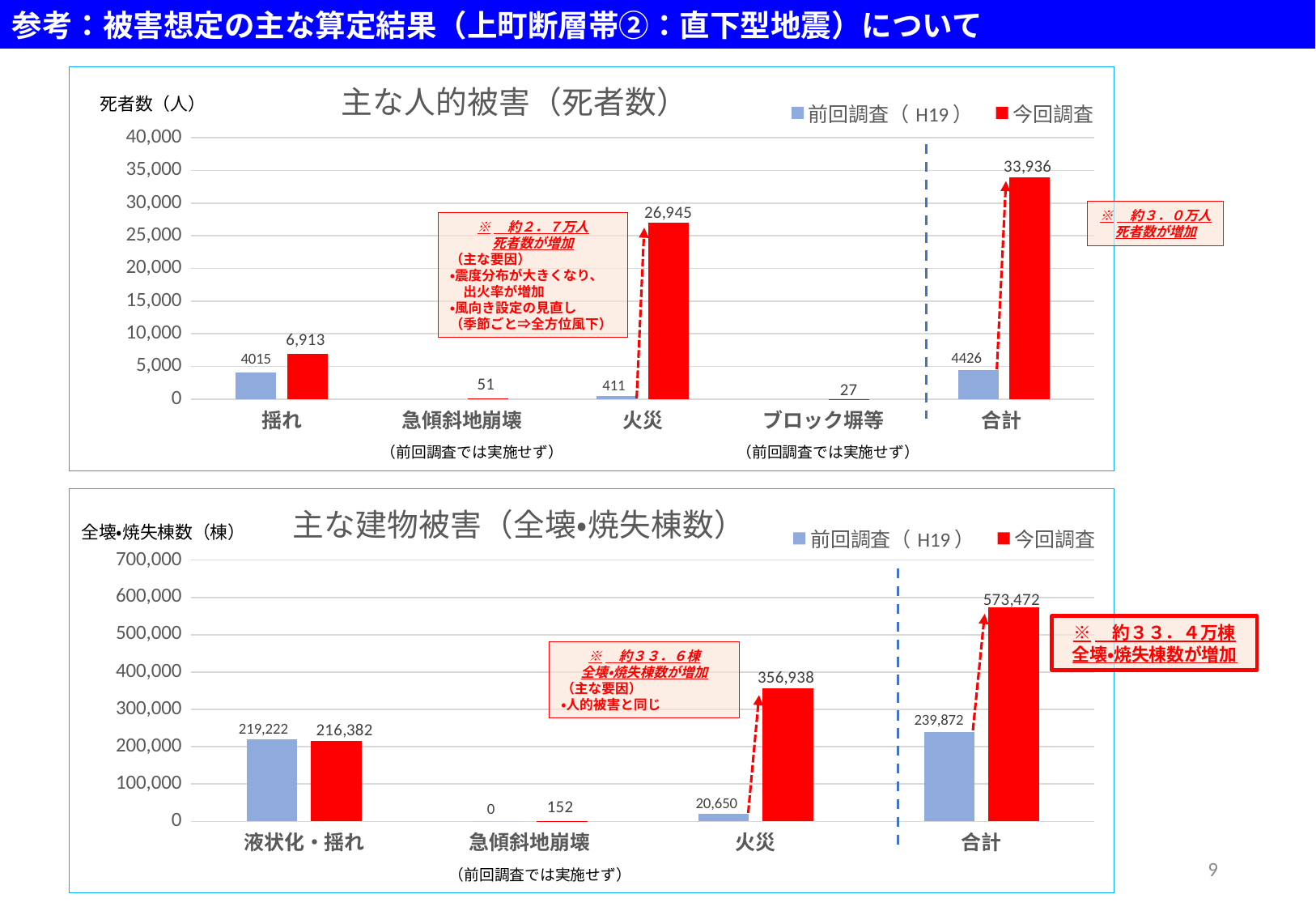

参考：被害想定の主な算定結果（上町断層帯②：直下型地震）について

### Chart: 主な人的被害（死者数）

| Category | 前回調査（H19） | 今回調査 |
|---|---|---|
| 揺れ | 4015.0 | 6913.0 |
| 急傾斜地崩壊 | None | 51.0 |
| 火災 | 411.0 | 26945.0 |
| ブロック塀等 | None | 27.0 |
| 合計  | 4426.0 | 33936.0 |
死者数（人）
※　約３．０万人
死者数が増加
※　約２．７万人
死者数が増加
（主な要因）
・震度分布が大きくなり、
　出火率が増加
・風向き設定の見直し
（季節ごと⇒全方位風下）
（前回調査では実施せず）
（前回調査では実施せず）

### Chart: 主な建物被害（全壊・焼失棟数）

| Category | 前回調査（H19） | 今回調査 |
|---|---|---|
| 液状化・揺れ | 219222.0 | 216382.0 |
| 急傾斜地崩壊 | 0.0 | 152.0 |
| 火災 | 20650.0 | 356938.0 |
| 合計 | 239872.0 | 573472.0 |
全壊・焼失棟数（棟）
※　約３３．４万棟
全壊・焼失棟数が増加
※　約３３．６棟
全壊・焼失棟数が増加
（主な要因）
・人的被害と同じ
9
（前回調査では実施せず）